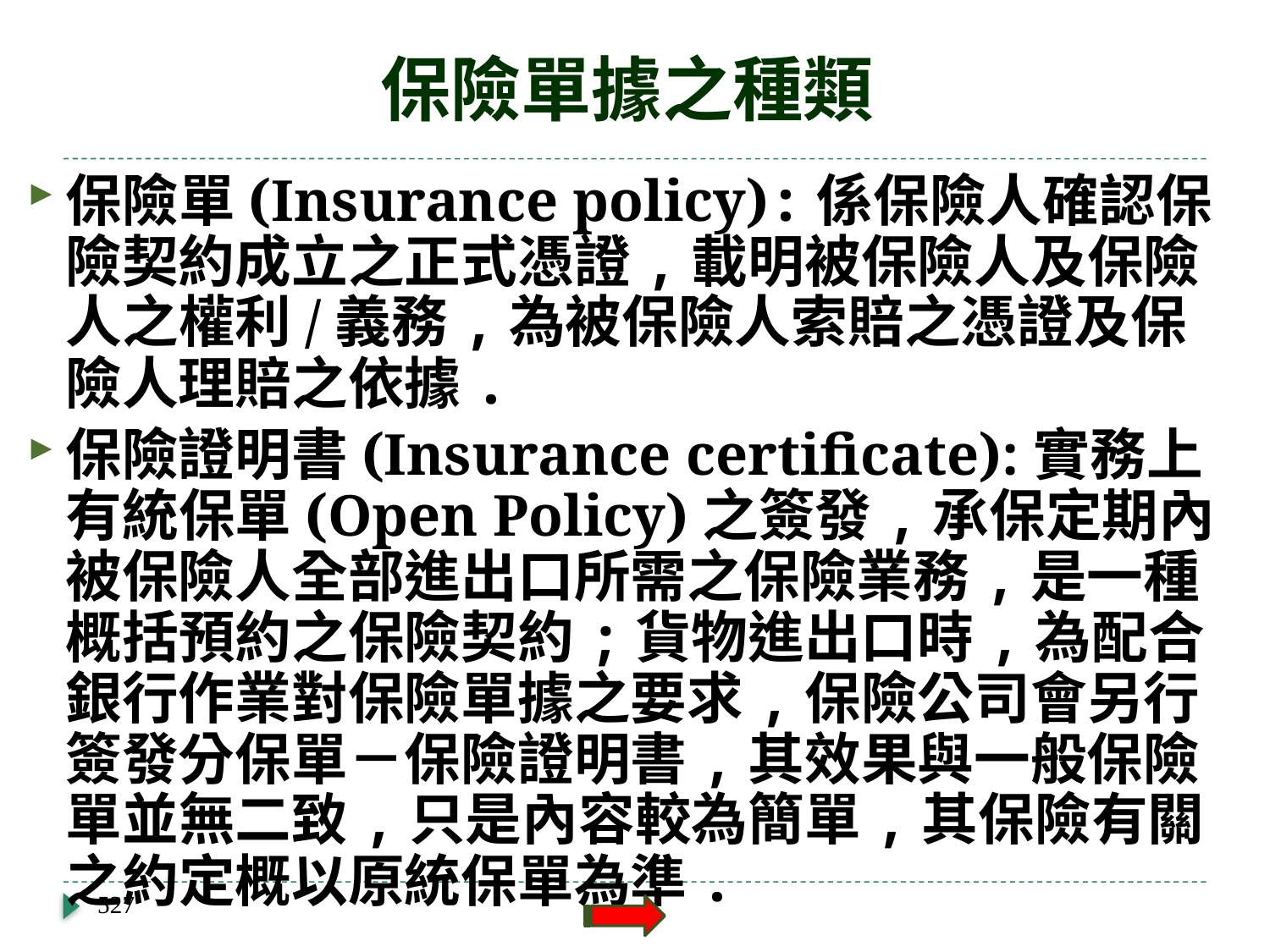

# 保險單據之種類
保險單(Insurance policy):係保險人確認保險契約成立之正式憑證,載明被保險人及保險人之權利/義務,為被保險人索賠之憑證及保險人理賠之依據.
保險證明書(Insurance certificate):實務上有統保單(Open Policy)之簽發,承保定期內被保險人全部進出口所需之保險業務,是一種概括預約之保險契約;貨物進出口時,為配合銀行作業對保險單據之要求,保險公司會另行簽發分保單－保險證明書,其效果與一般保險單並無二致,只是內容較為簡單,其保險有關之約定概以原統保單為準.
527